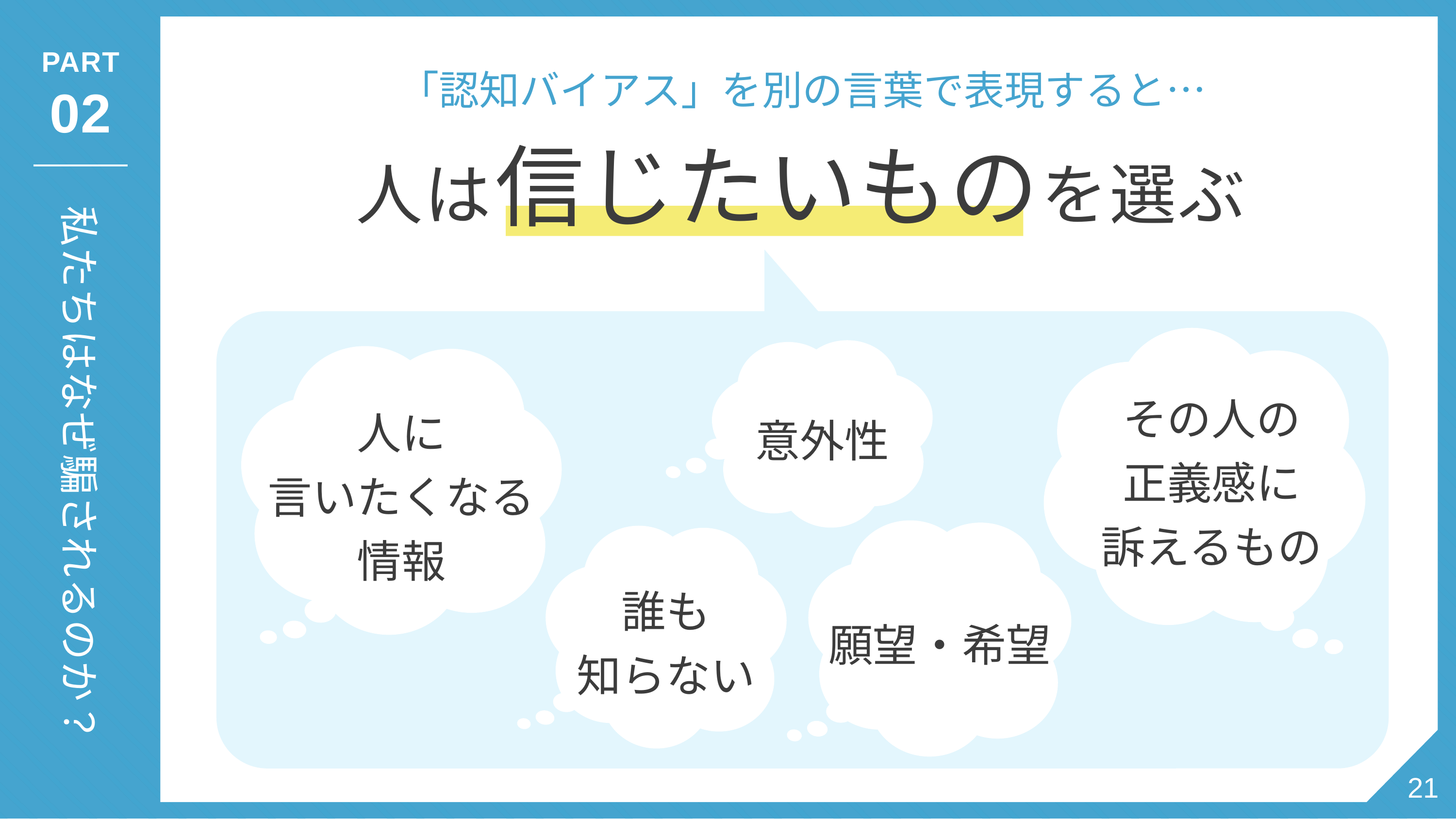

PART
02
私たちはなぜ騙されるのか？
「認知バイアス」を別の言葉で表現すると…
信じたいもの
人は
を選ぶ

その人の
正義感に
訴えるもの

意外性

人に
言いたくなる
情報

願望・希望

誰も
知らない

21